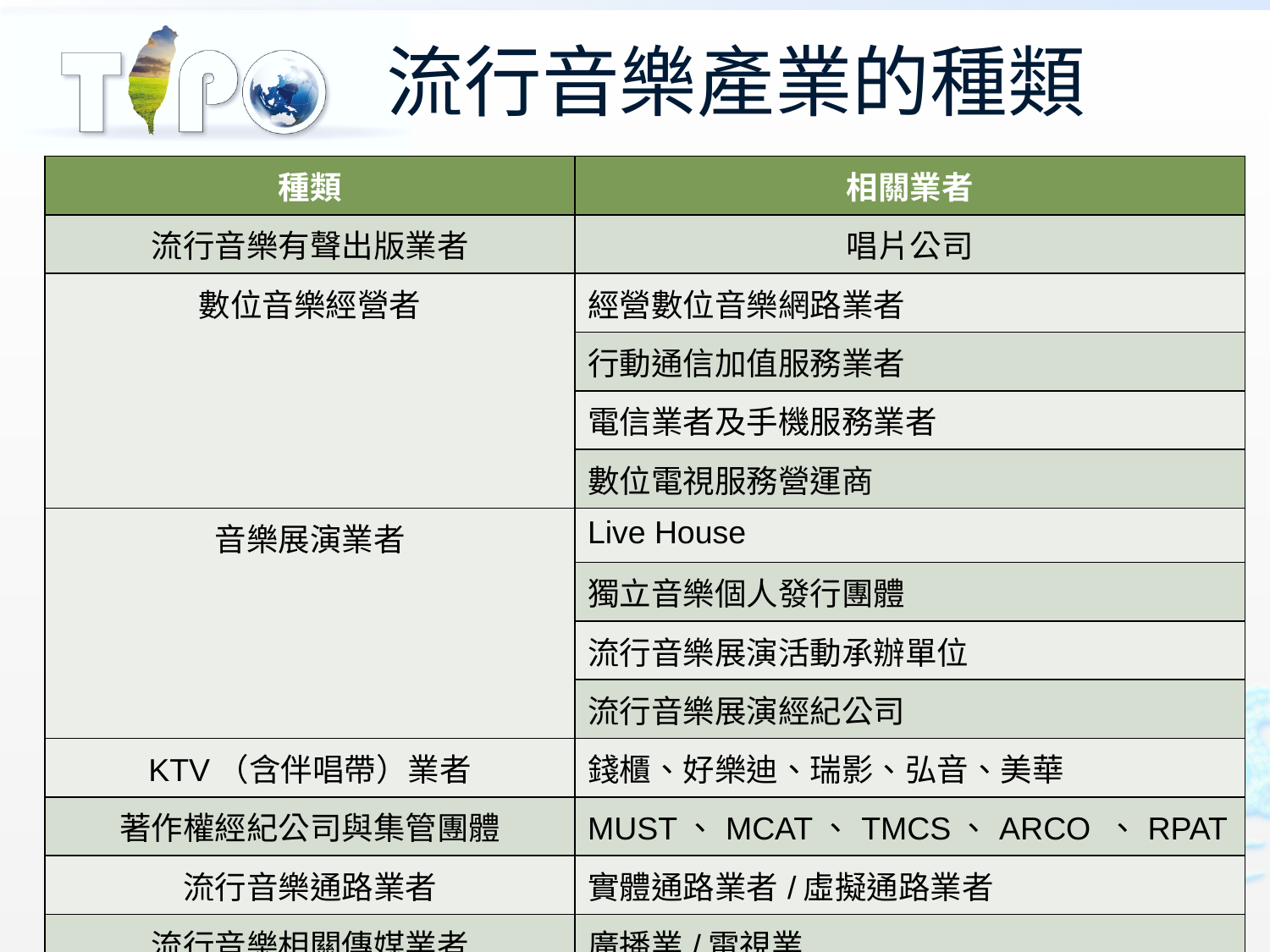

# 流行音樂產業的種類
| 種類 | 相關業者 |
| --- | --- |
| 流行音樂有聲出版業者 | 唱片公司 |
| 數位音樂經營者 | 經營數位音樂網路業者 |
|  | 行動通信加值服務業者 |
|  | 電信業者及手機服務業者 |
|  | 數位電視服務營運商 |
| 音樂展演業者 | Live House |
|  | 獨立音樂個人發行團體 |
|  | 流行音樂展演活動承辦單位 |
|  | 流行音樂展演經紀公司 |
| KTV（含伴唱帶）業者 | 錢櫃、好樂迪、瑞影、弘音、美華 |
| 著作權經紀公司與集管團體 | MUST、MCAT、TMCS、ARCO 、RPAT |
| 流行音樂通路業者 | 實體通路業者/虛擬通路業者 |
| 流行音樂相關傳媒業者 | 廣播業/電視業 |
5